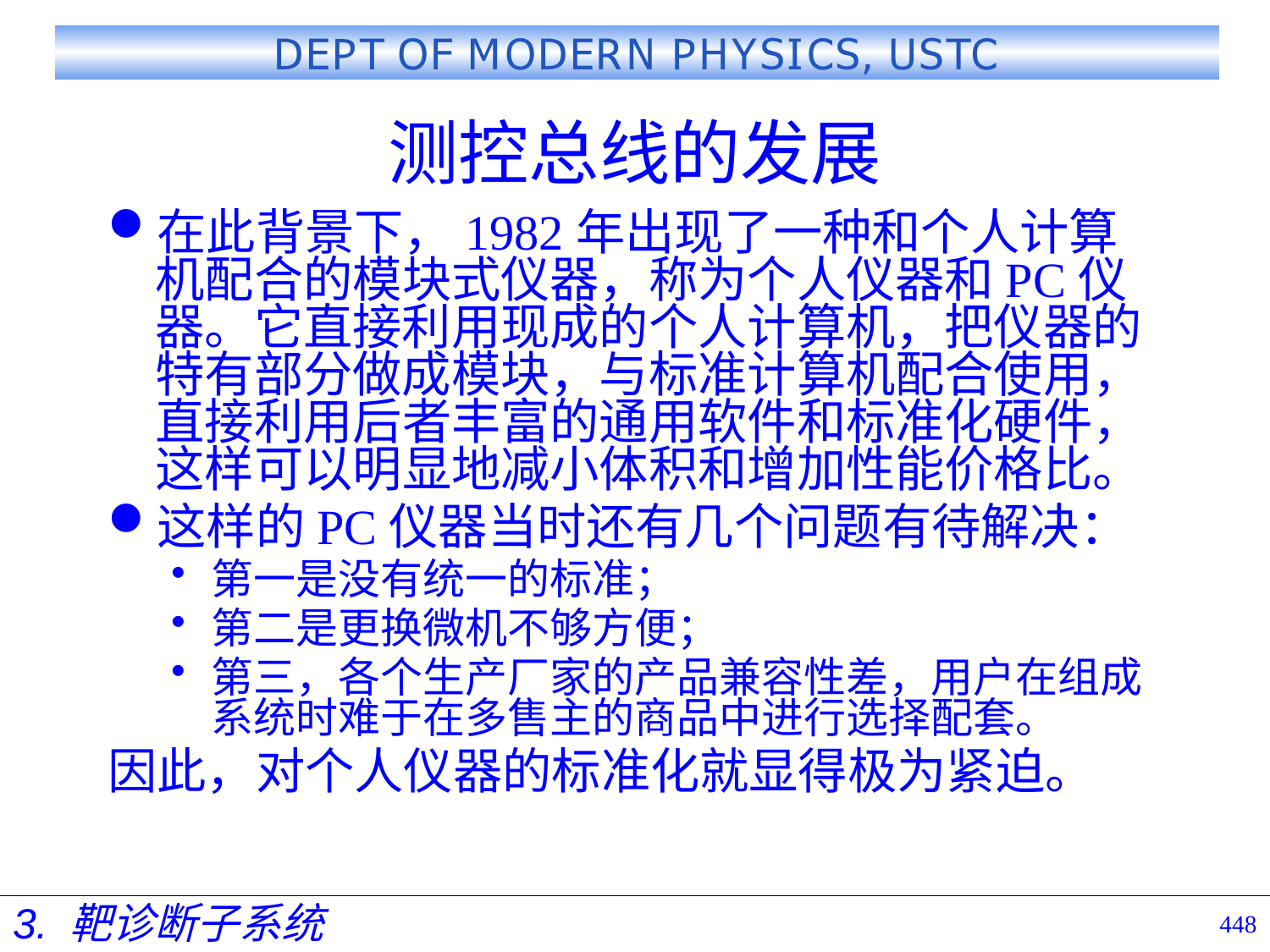

# 测控总线的发展
在此背景下，1982年出现了一种和个人计算机配合的模块式仪器，称为个人仪器和PC仪器。它直接利用现成的个人计算机，把仪器的特有部分做成模块，与标准计算机配合使用，直接利用后者丰富的通用软件和标准化硬件，这样可以明显地减小体积和增加性能价格比。
这样的PC仪器当时还有几个问题有待解决：
第一是没有统一的标准；
第二是更换微机不够方便；
第三，各个生产厂家的产品兼容性差，用户在组成系统时难于在多售主的商品中进行选择配套。
因此，对个人仪器的标准化就显得极为紧迫。
3. 靶诊断子系统
448